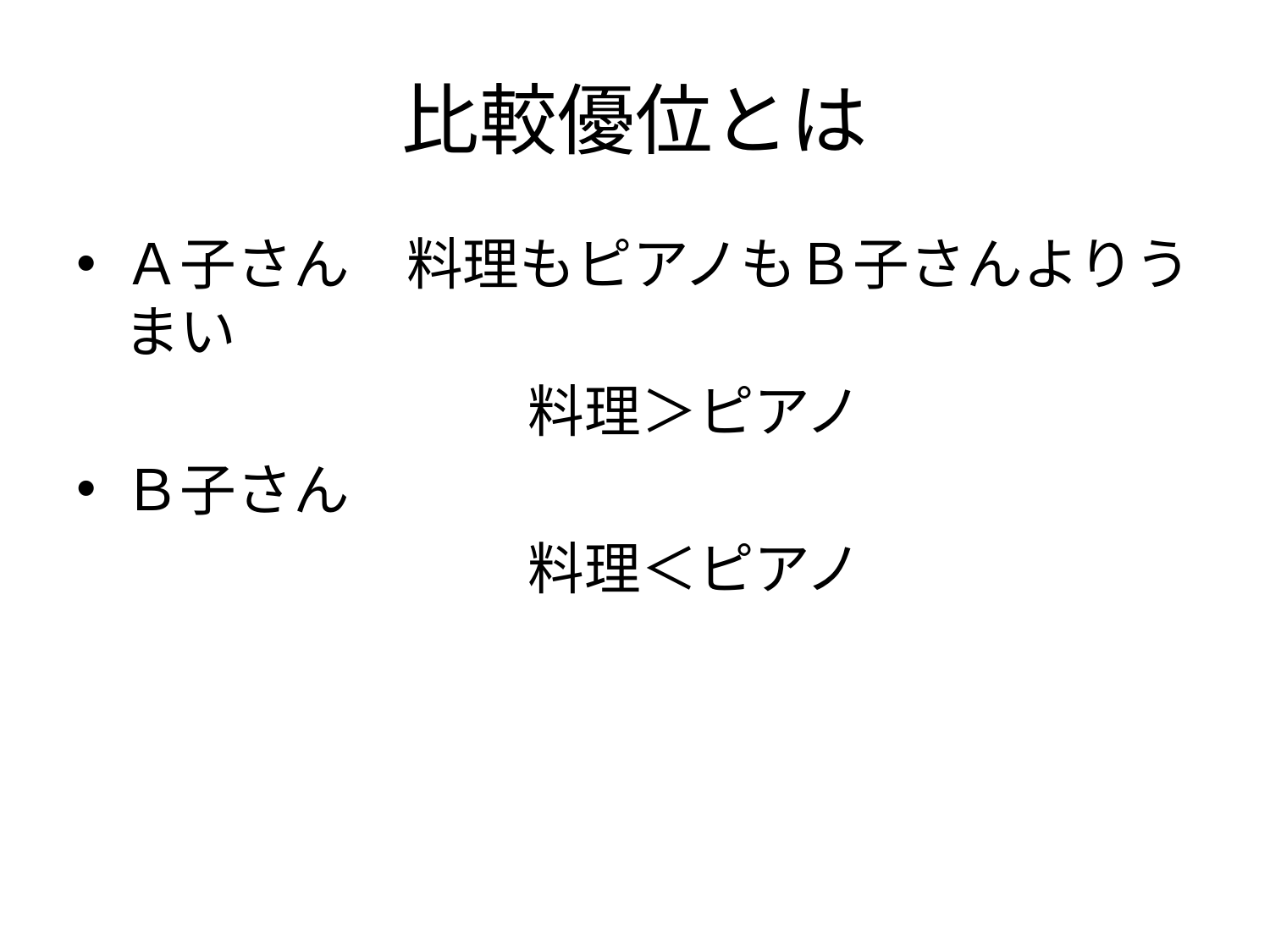

# 比較優位とは
Ａ子さん　料理もピアノもＢ子さんよりうまい
　　　　　　　　料理＞ピアノ
Ｂ子さん
　　　　　　　　料理＜ピアノ